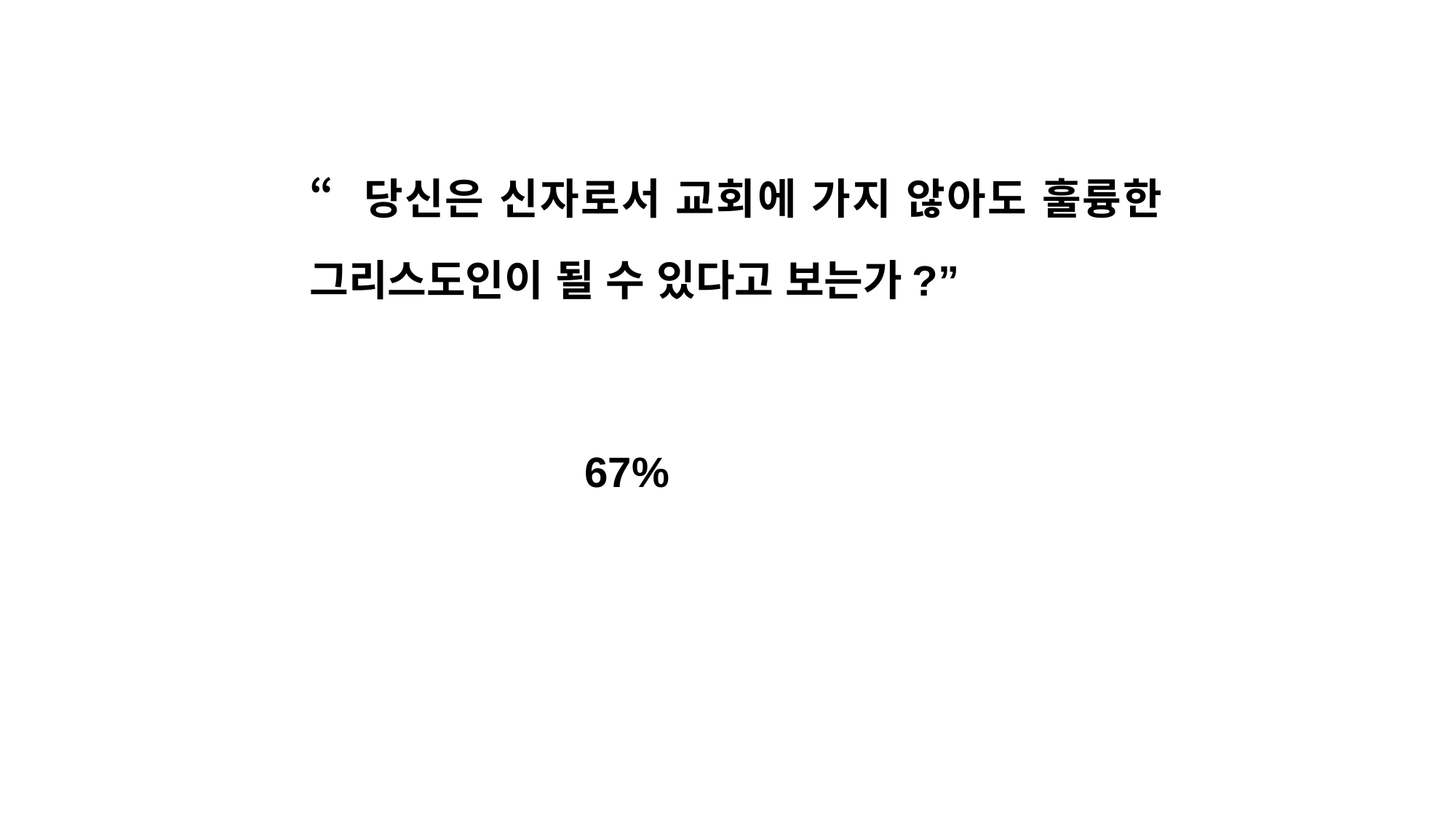

“당신은 신자로서 교회에 가지 않아도 훌륭한 그리스도인이 될 수 있다고 보는가?”
67%